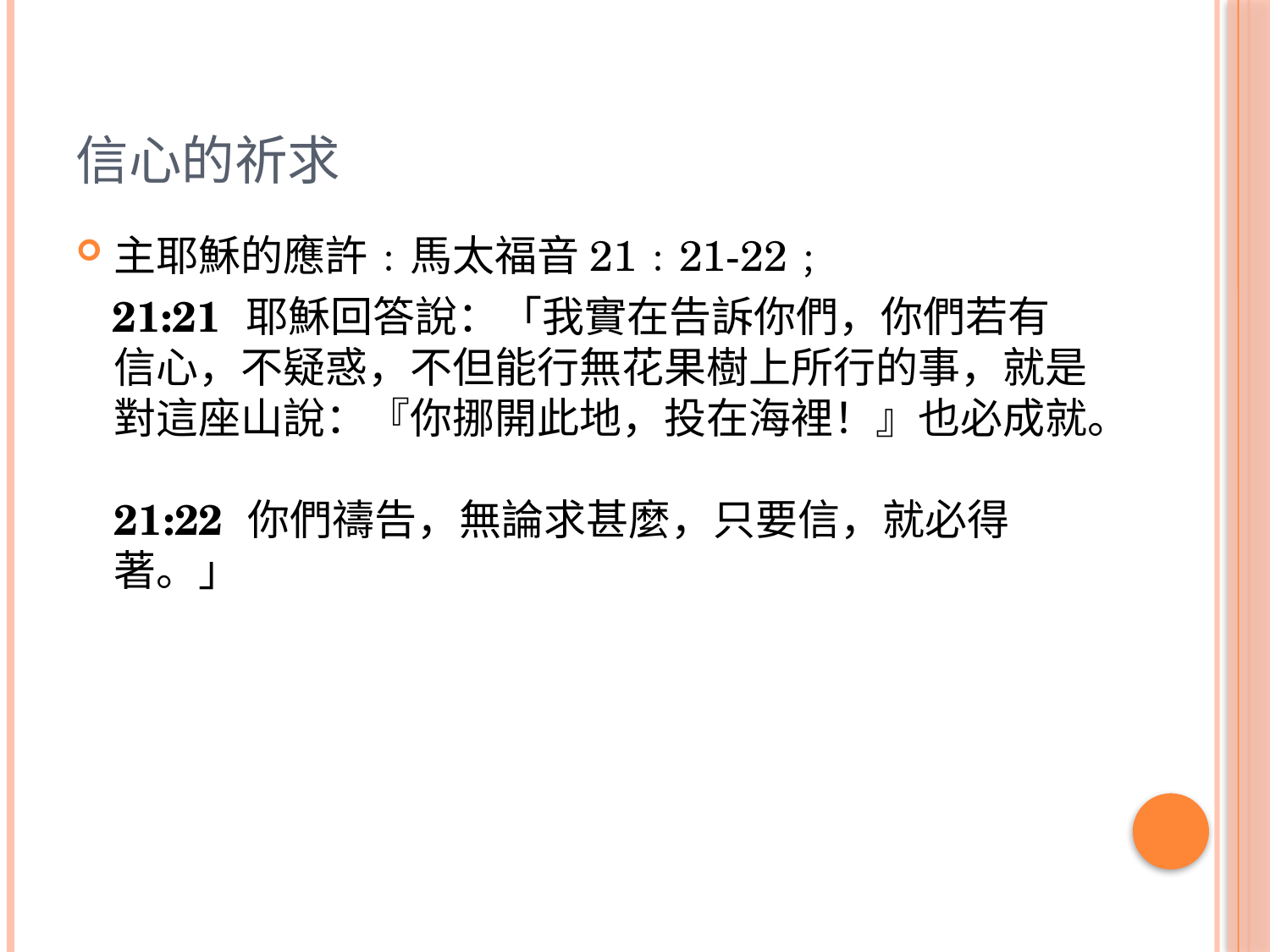

# 信心的祈求
主耶穌的應許﹕馬太福音21﹕21-22﹔
   21:21 耶穌回答說：「我實在告訴你們，你們若有信心，不疑惑，不但能行無花果樹上所行的事，就是對這座山說：『你挪開此地，投在海裡！』也必成就。
21:22 你們禱告，無論求甚麼，只要信，就必得著。」